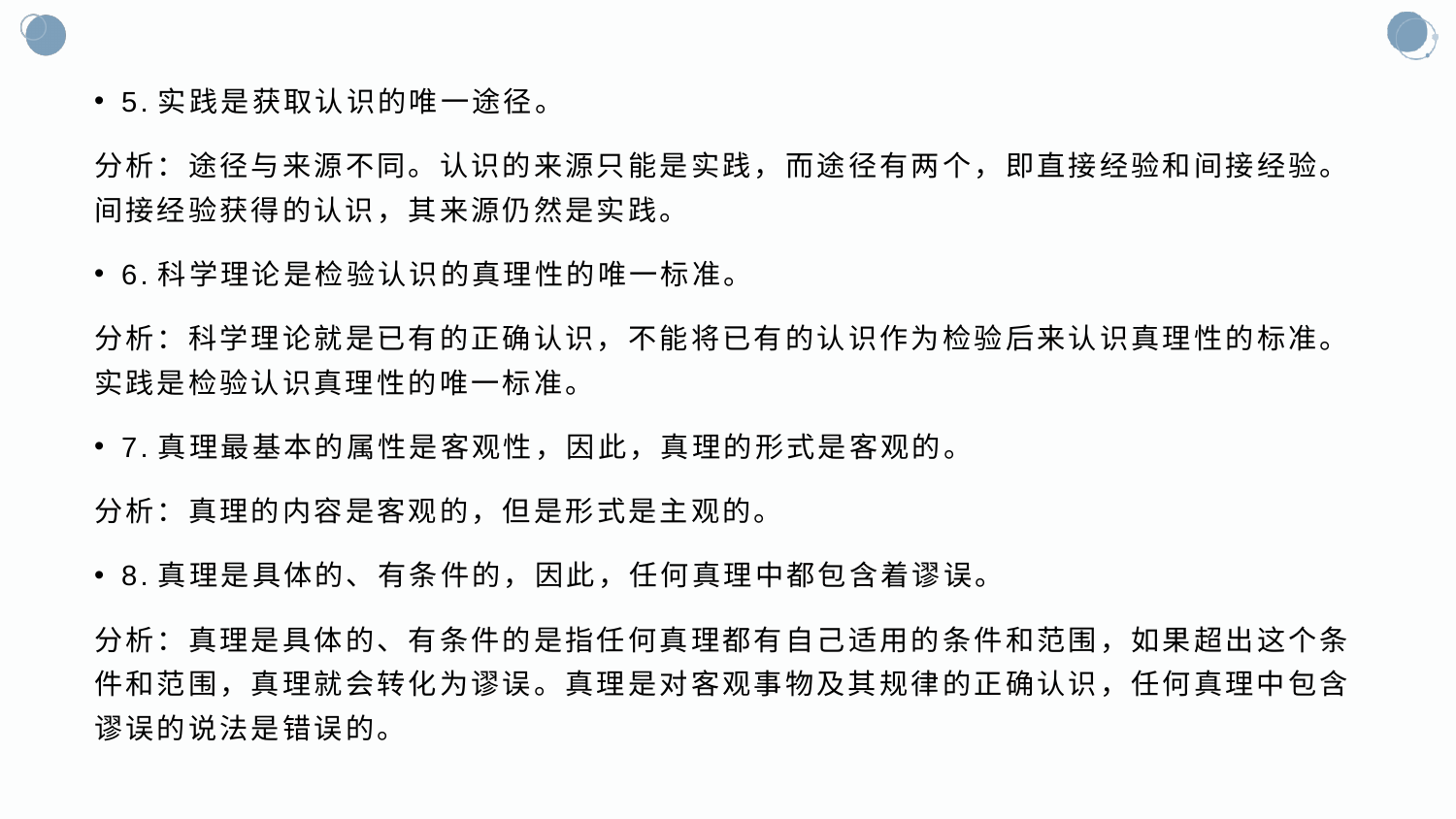

5.实践是获取认识的唯一途径。
分析：途径与来源不同。认识的来源只能是实践，而途径有两个，即直接经验和间接经验。间接经验获得的认识，其来源仍然是实践。
6.科学理论是检验认识的真理性的唯一标准。
分析：科学理论就是已有的正确认识，不能将已有的认识作为检验后来认识真理性的标准。实践是检验认识真理性的唯一标准。
7.真理最基本的属性是客观性，因此，真理的形式是客观的。
分析：真理的内容是客观的，但是形式是主观的。
8.真理是具体的、有条件的，因此，任何真理中都包含着谬误。
分析：真理是具体的、有条件的是指任何真理都有自己适用的条件和范围，如果超出这个条件和范围，真理就会转化为谬误。真理是对客观事物及其规律的正确认识，任何真理中包含谬误的说法是错误的。